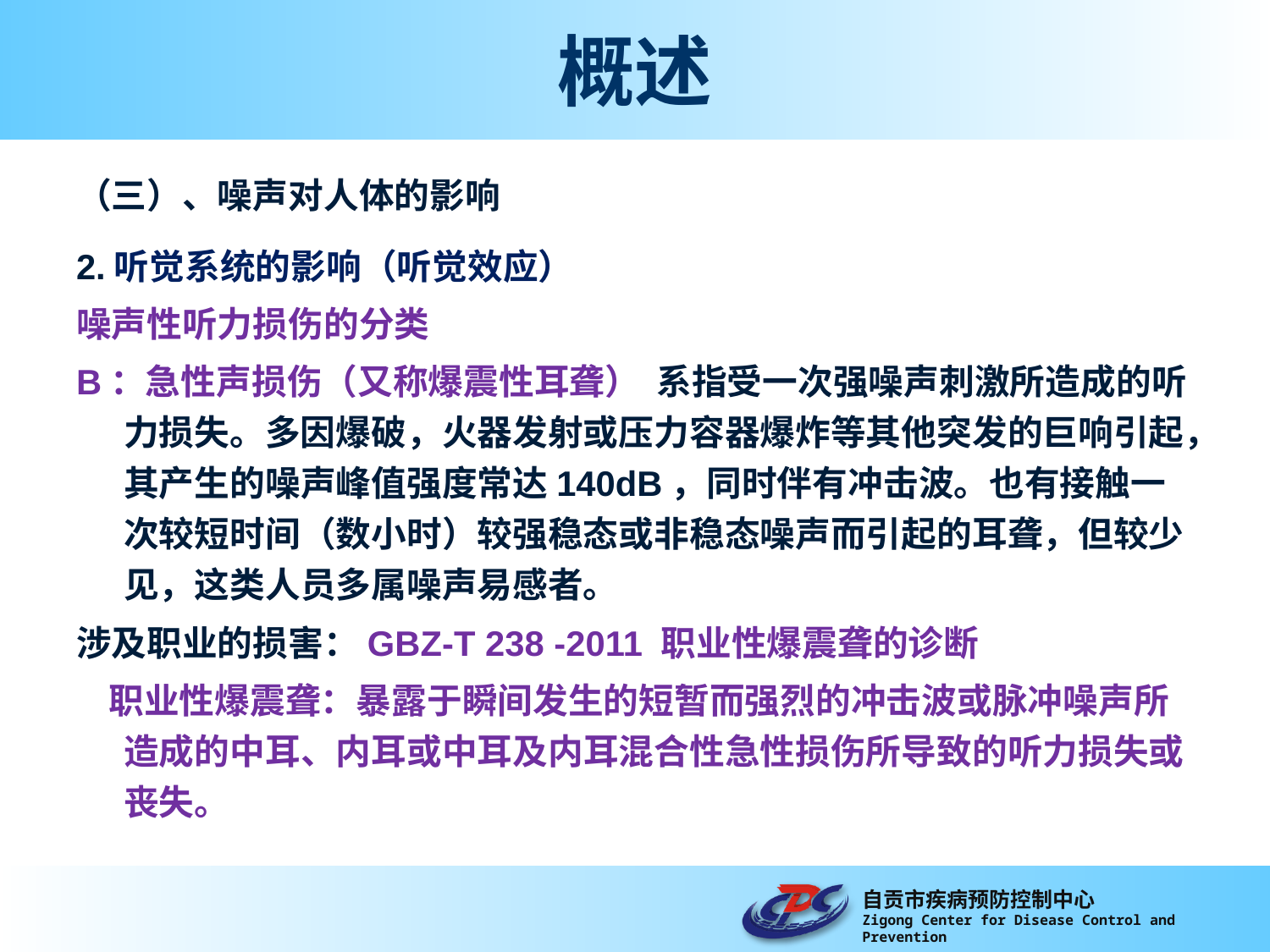

# 概述
（三）、噪声对人体的影响
2.听觉系统的影响（听觉效应）
噪声性听力损伤的分类
B：急性声损伤（又称爆震性耳聋）  系指受一次强噪声刺激所造成的听力损失。多因爆破，火器发射或压力容器爆炸等其他突发的巨响引起，其产生的噪声峰值强度常达140dB，同时伴有冲击波。也有接触一次较短时间（数小时）较强稳态或非稳态噪声而引起的耳聋，但较少见，这类人员多属噪声易感者。
涉及职业的损害：GBZ-T 238 -2011 职业性爆震聋的诊断
   职业性爆震聋：暴露于瞬间发生的短暂而强烈的冲击波或脉冲噪声所造成的中耳、内耳或中耳及内耳混合性急性损伤所导致的听力损失或丧失。
47